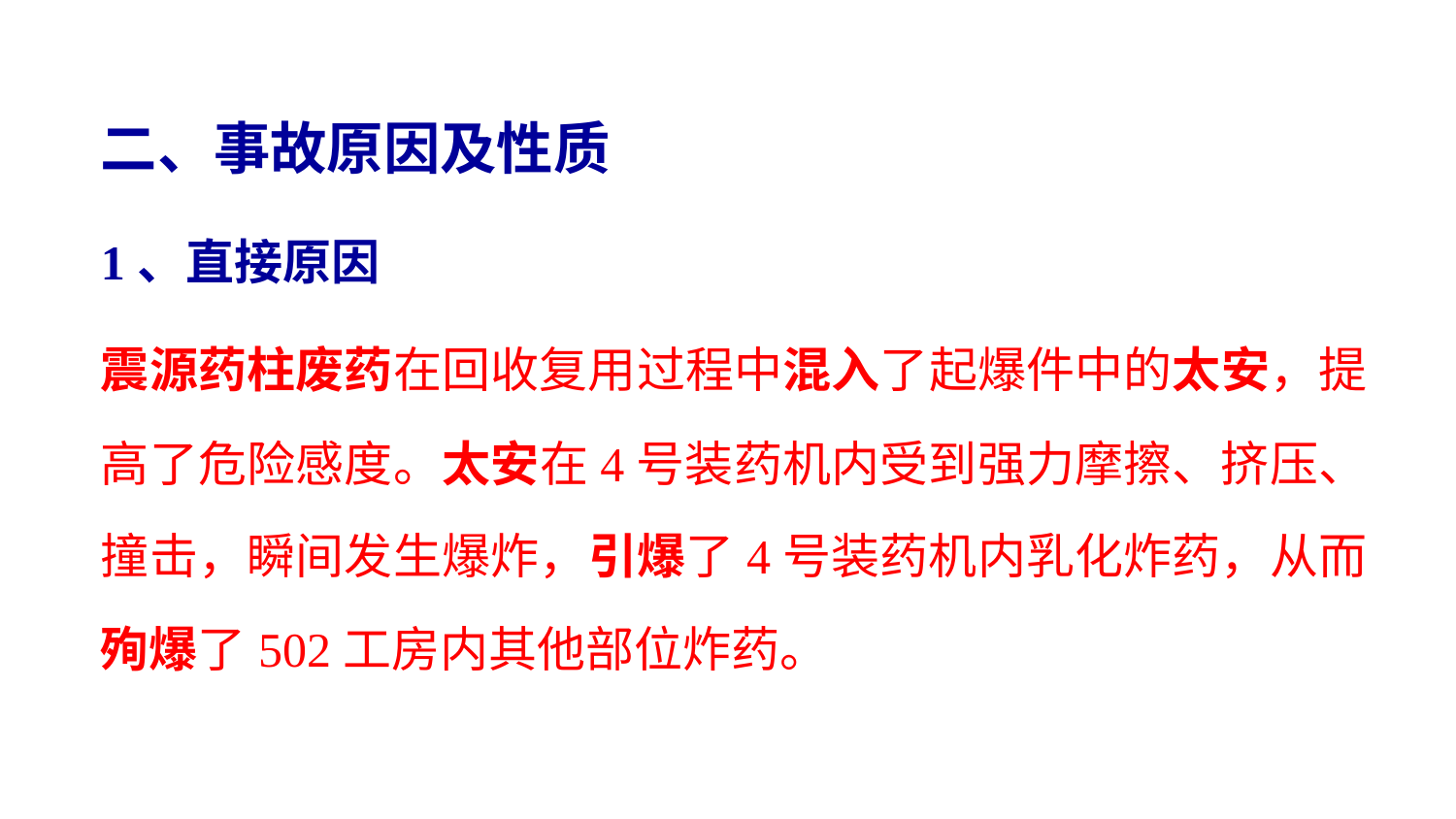

二、事故原因及性质
1、直接原因
震源药柱废药在回收复用过程中混入了起爆件中的太安，提高了危险感度。太安在4号装药机内受到强力摩擦、挤压、撞击，瞬间发生爆炸，引爆了4号装药机内乳化炸药，从而殉爆了502工房内其他部位炸药。